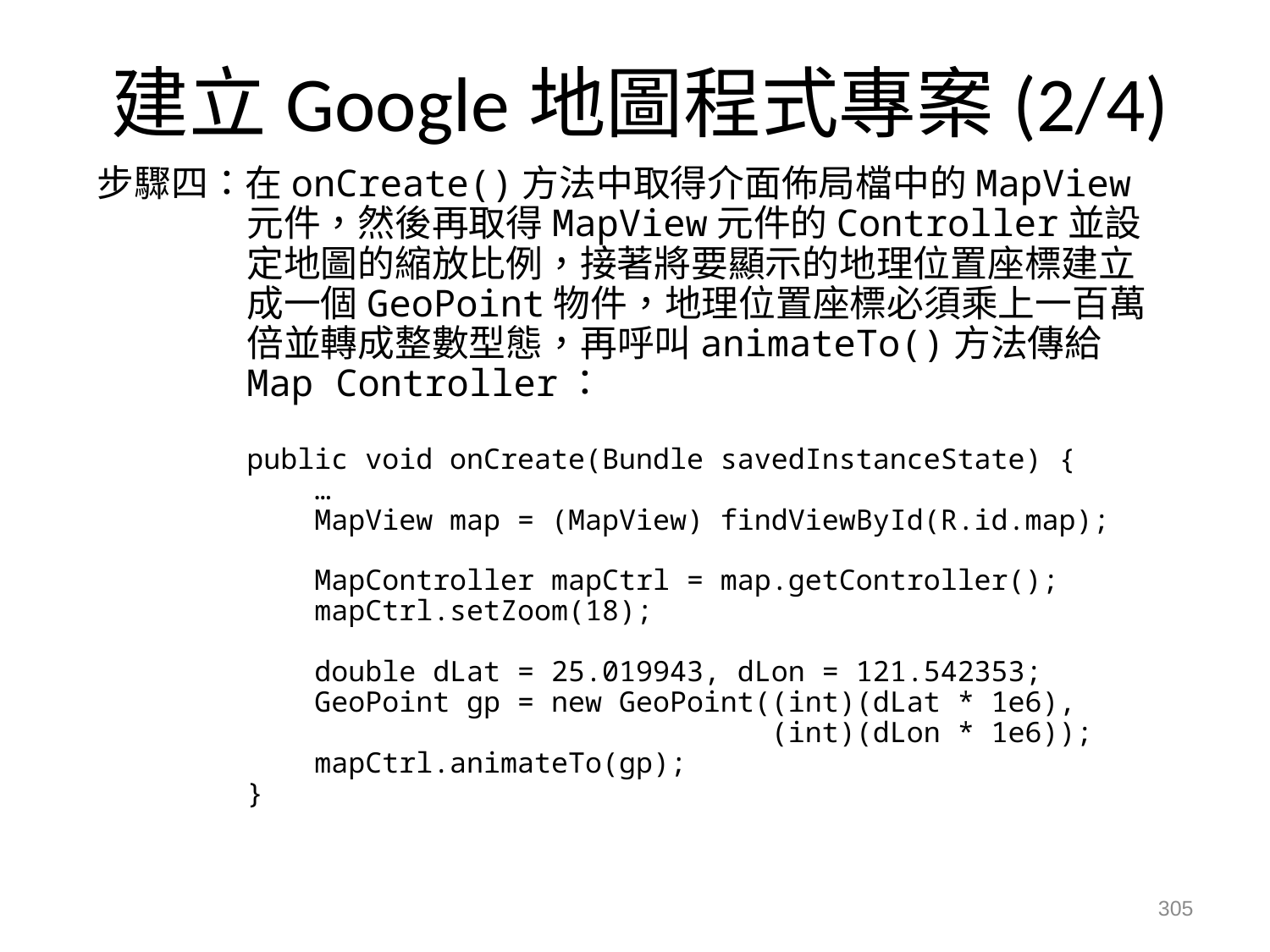

# 建立Google地圖程式專案(2/4)
步驟四：在onCreate()方法中取得介面佈局檔中的MapView元件，然後再取得MapView元件的Controller並設定地圖的縮放比例，接著將要顯示的地理位置座標建立成一個GeoPoint物件，地理位置座標必須乘上一百萬倍並轉成整數型態，再呼叫animateTo()方法傳給Map Controller：
public void onCreate(Bundle savedInstanceState) {
    …
    MapView map = (MapView) findViewById(R.id.map);
    MapController mapCtrl = map.getController();
    mapCtrl.setZoom(18);
    double dLat = 25.019943, dLon = 121.542353;
    GeoPoint gp = new GeoPoint((int)(dLat * 1e6),
                               (int)(dLon * 1e6));
    mapCtrl.animateTo(gp);
}
305